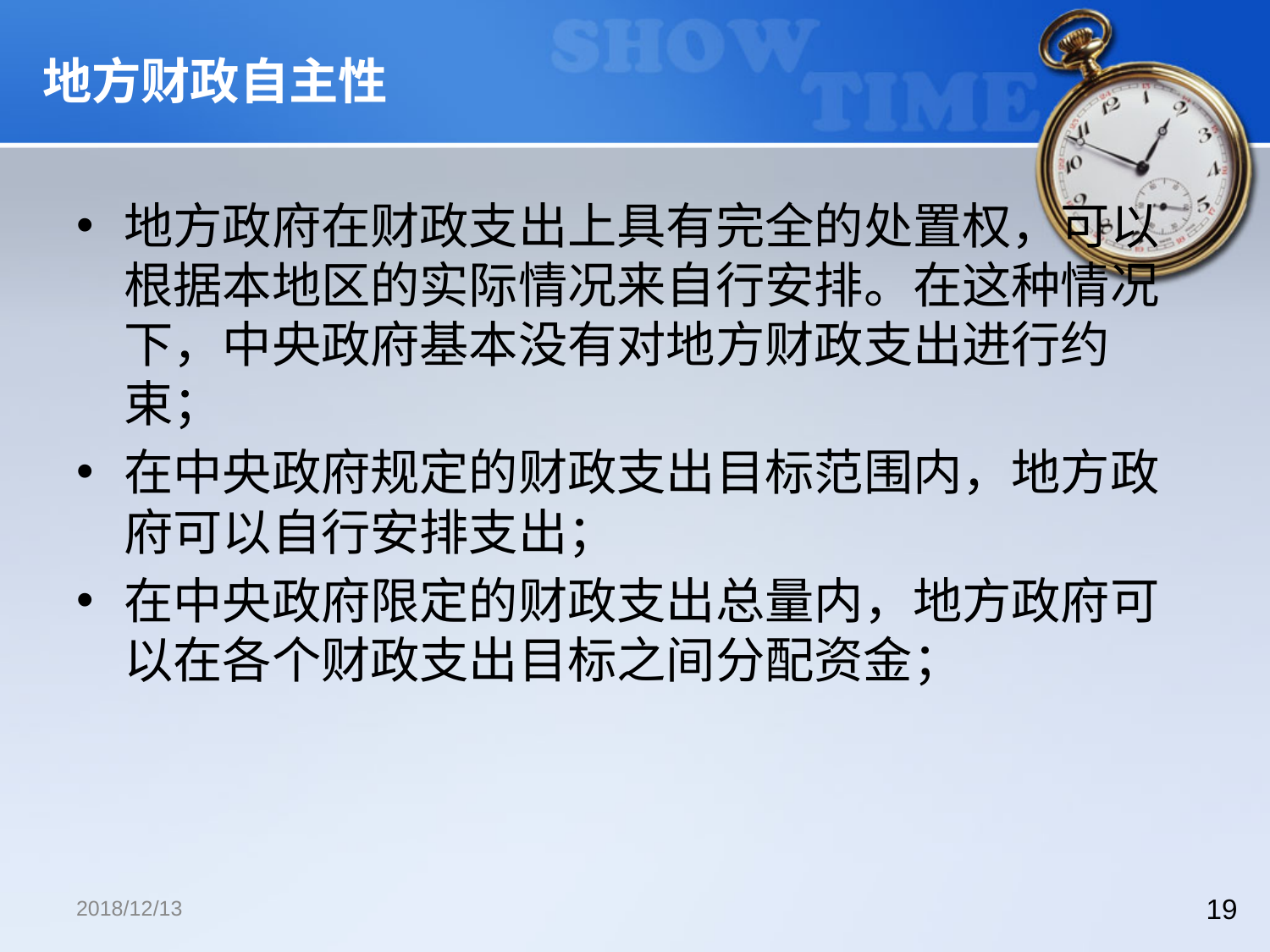

# 地方财政自主性
地方政府在财政支出上具有完全的处置权，可以根据本地区的实际情况来自行安排。在这种情况下，中央政府基本没有对地方财政支出进行约束；
在中央政府规定的财政支出目标范围内，地方政府可以自行安排支出；
在中央政府限定的财政支出总量内，地方政府可以在各个财政支出目标之间分配资金；
2018/12/13
19